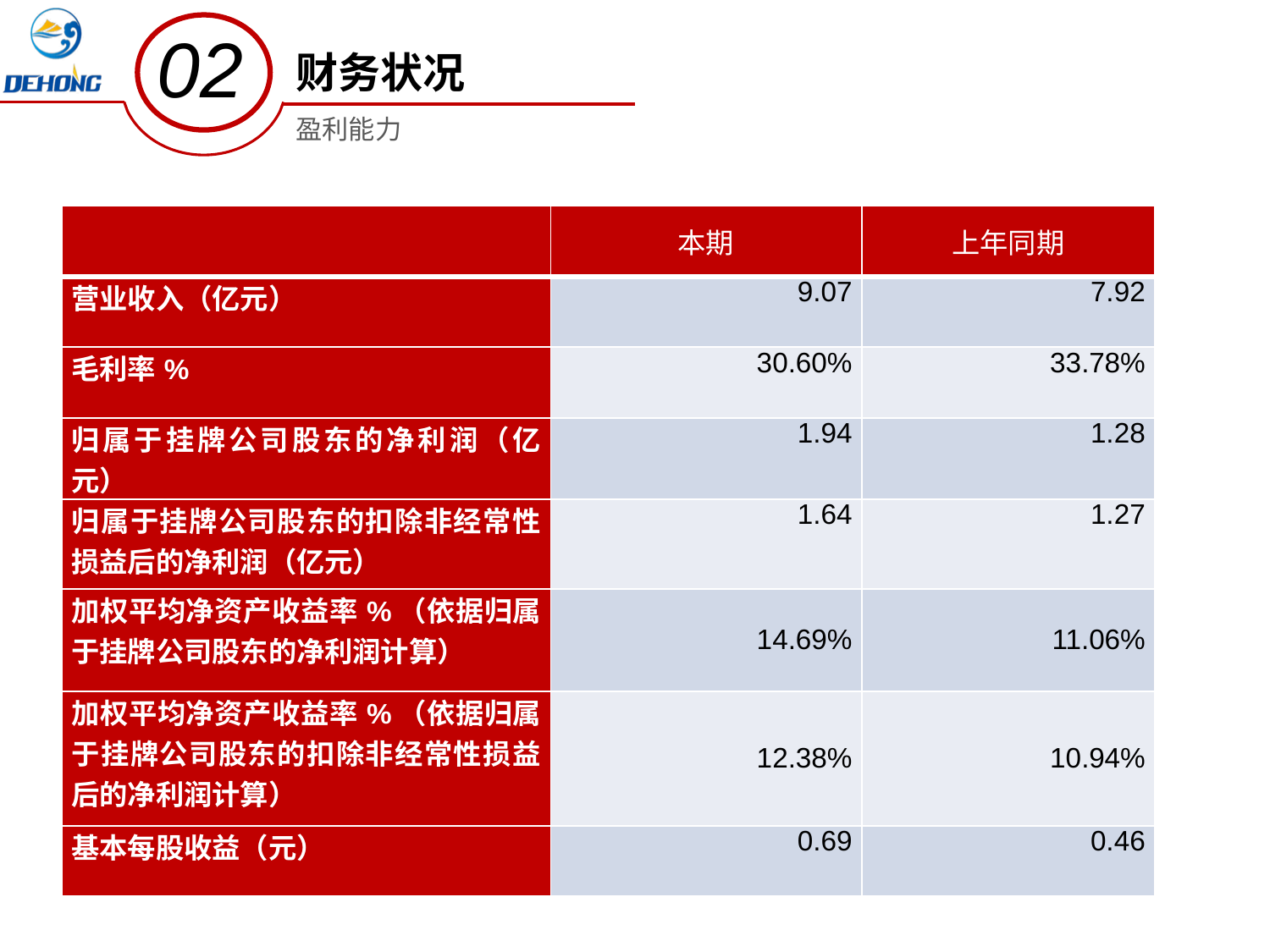

02
财务状况

盈利能力
|  | 本期 | 上年同期 |
| --- | --- | --- |
| 营业收入（亿元） | 9.07 | 7.92 |
| 毛利率% | 30.60% | 33.78% |
| 归属于挂牌公司股东的净利润（亿元） | 1.94 | 1.28 |
| 归属于挂牌公司股东的扣除非经常性损益后的净利润（亿元） | 1.64 | 1.27 |
| 加权平均净资产收益率%（依据归属于挂牌公司股东的净利润计算） | 14.69% | 11.06% |
| 加权平均净资产收益率%（依据归属于挂牌公司股东的扣除非经常性损益后的净利润计算） | 12.38% | 10.94% |
| 基本每股收益（元） | 0.69 | 0.46 |